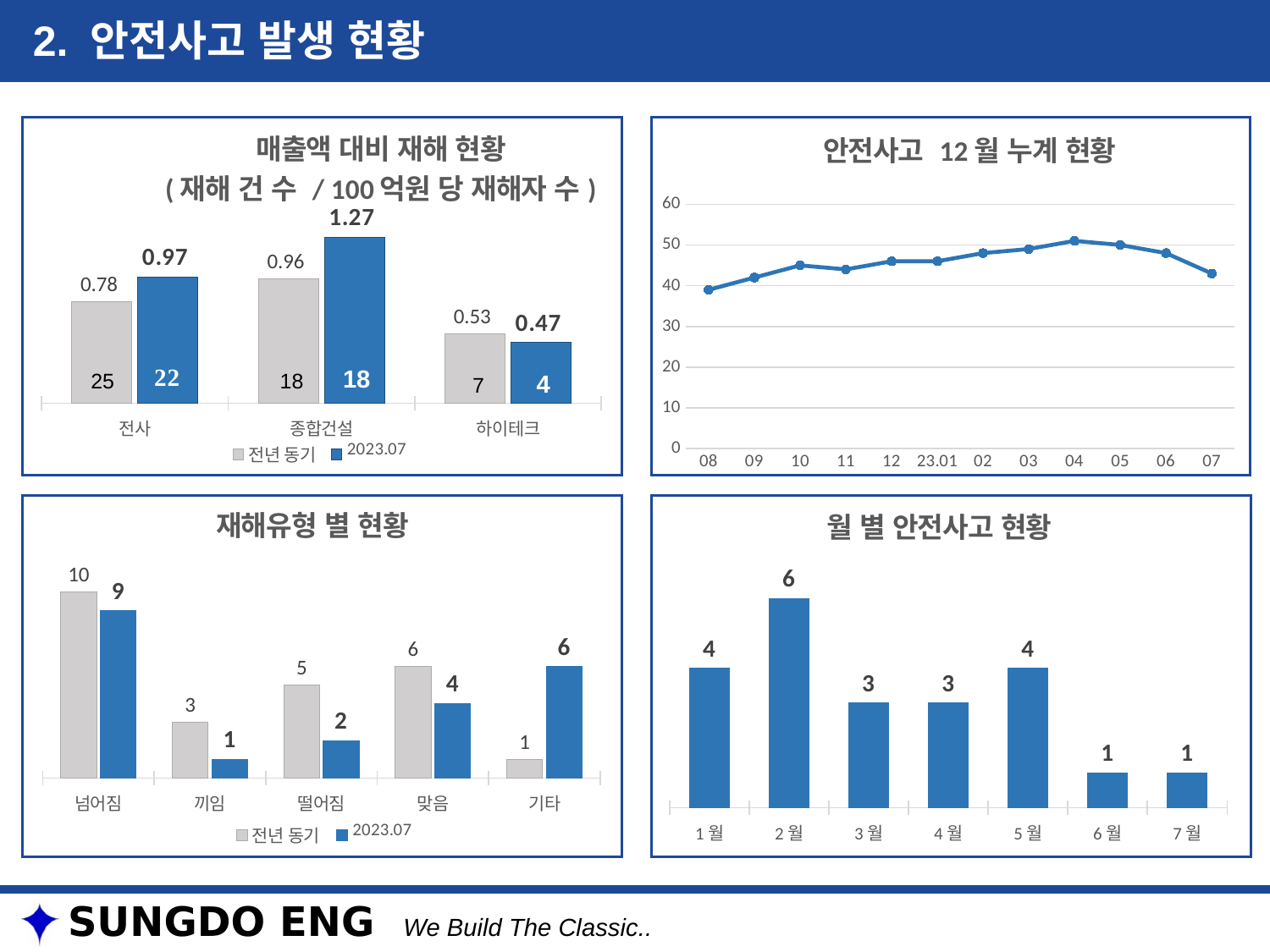

2. 안전사고 발생 현황

### Chart: 매출액 대비 재해 현황
(재해 건 수 / 100억원 당 재해자 수)

| Category | 전년 동기 | 2023.07 |
|---|---|---|
| 전사 | 0.7795447458684128 | 0.9683098591549296 |
| 종합건설 | 0.9564293304994687 | 1.274787535410765 |
| 하이테크 | 0.5283018867924528 | 0.46511627906976744 |

### Chart: 안전사고 12월 누계 현황

| Category |  |
|---|---|
| 08 | 39.0 |
| 09 | 42.0 |
| 10 | 45.0 |
| 11 | 44.0 |
| 12 | 46.0 |
| 23.01 | 46.0 |
| 02 | 48.0 |
| 03 | 49.0 |
| 04 | 51.0 |
| 05 | 50.0 |
| 06 | 48.0 |
| 07 | 43.0 |
18
25
18
4
7

### Chart: 재해유형 별 현황

| Category | 전년 동기 | 2023.07 |
|---|---|---|
| 넘어짐 | 10.0 | 9.0 |
| 끼임 | 3.0 | 1.0 |
| 떨어짐 | 5.0 | 2.0 |
| 맞음 | 6.0 | 4.0 |
| 기타 | 1.0 | 6.0 |

### Chart: 월 별 안전사고 현황

| Category | 사고 건 수 |
|---|---|
| 1월 | 4.0 |
| 2월 | 6.0 |
| 3월 | 3.0 |
| 4월 | 3.0 |
| 5월 | 4.0 |
| 6월 | 1.0 |
| 7월 | 1.0 |